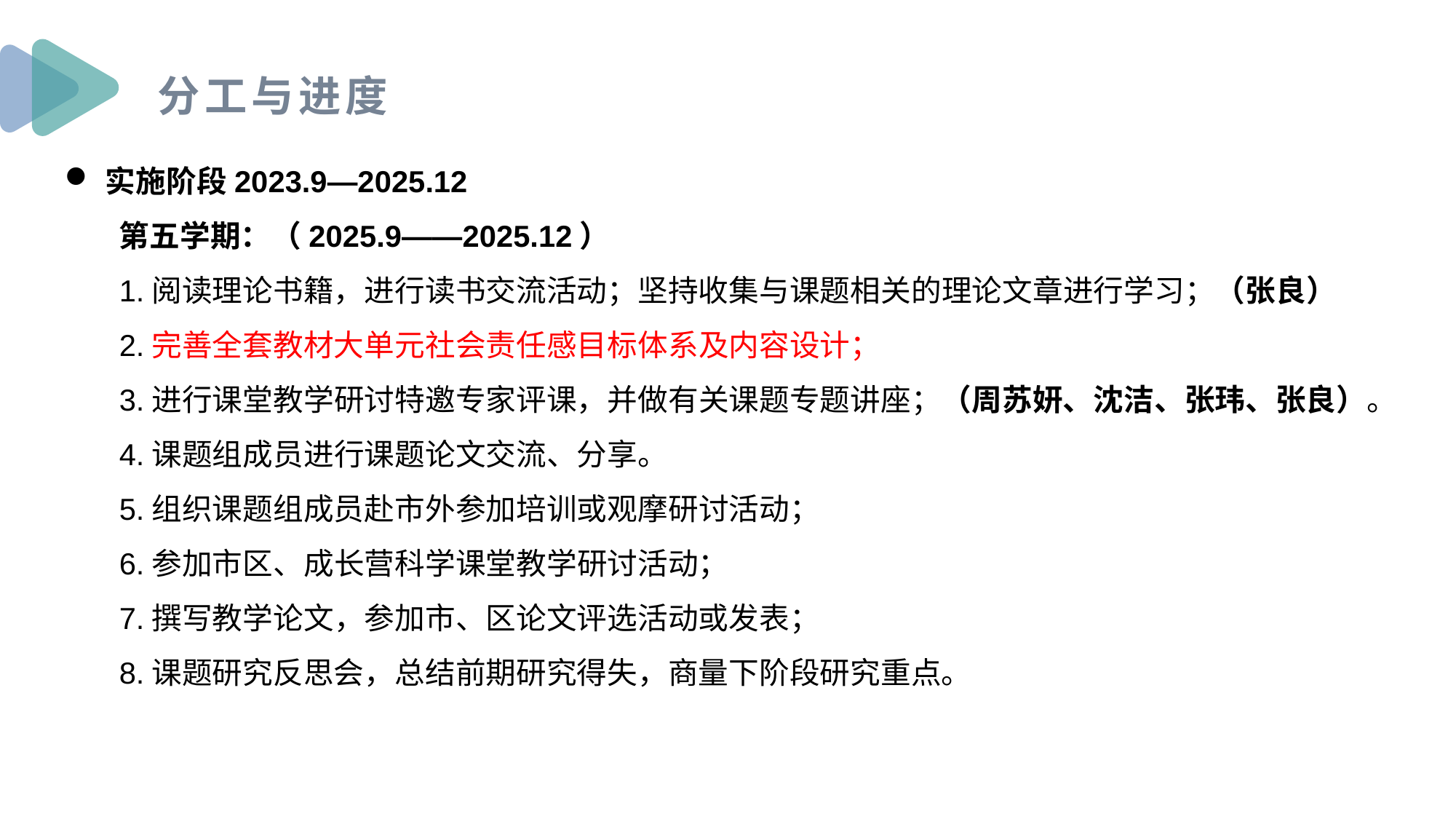

分工与进度
实施阶段2023.9—2025.12
第五学期：（2025.9——2025.12）
1.阅读理论书籍，进行读书交流活动；坚持收集与课题相关的理论文章进行学习；（张良）
2.完善全套教材大单元社会责任感目标体系及内容设计；
3.进行课堂教学研讨特邀专家评课，并做有关课题专题讲座；（周苏妍、沈洁、张玮、张良）。
4.课题组成员进行课题论文交流、分享。
5.组织课题组成员赴市外参加培训或观摩研讨活动；
6.参加市区、成长营科学课堂教学研讨活动；
7.撰写教学论文，参加市、区论文评选活动或发表；
8.课题研究反思会，总结前期研究得失，商量下阶段研究重点。